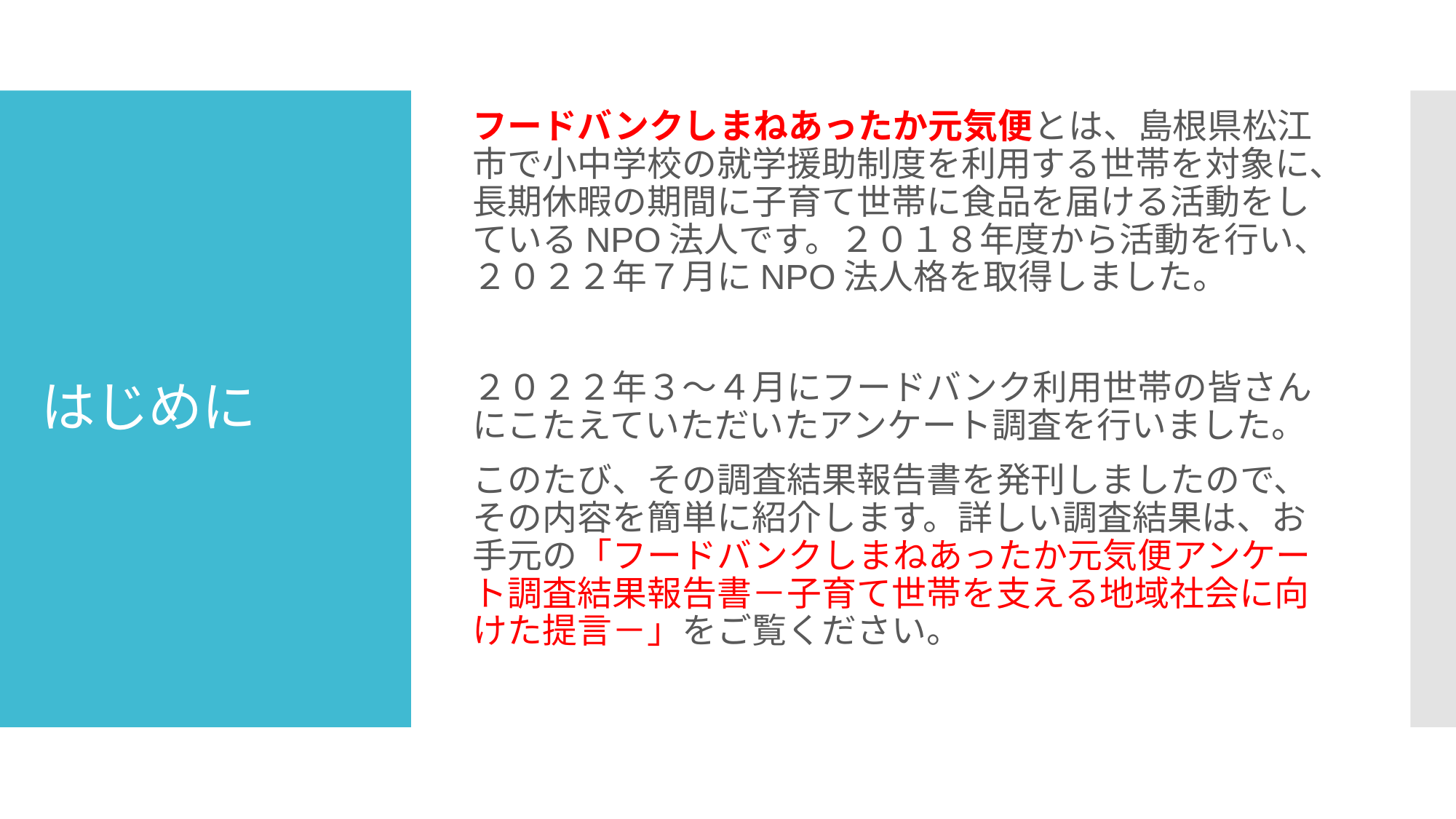

フードバンクしまねあったか元気便とは、島根県松江市で小中学校の就学援助制度を利用する世帯を対象に、長期休暇の期間に子育て世帯に食品を届ける活動をしているNPO法人です。２０１８年度から活動を行い、２０２２年７月にNPO法人格を取得しました。

２０２２年３～４月にフードバンク利用世帯の皆さんにこたえていただいたアンケート調査を行いました。
このたび、その調査結果報告書を発刊しましたので、その内容を簡単に紹介します。詳しい調査結果は、お手元の「フードバンクしまねあったか元気便アンケート調査結果報告書－子育て世帯を支える地域社会に向けた提言－」をご覧ください。

# はじめに